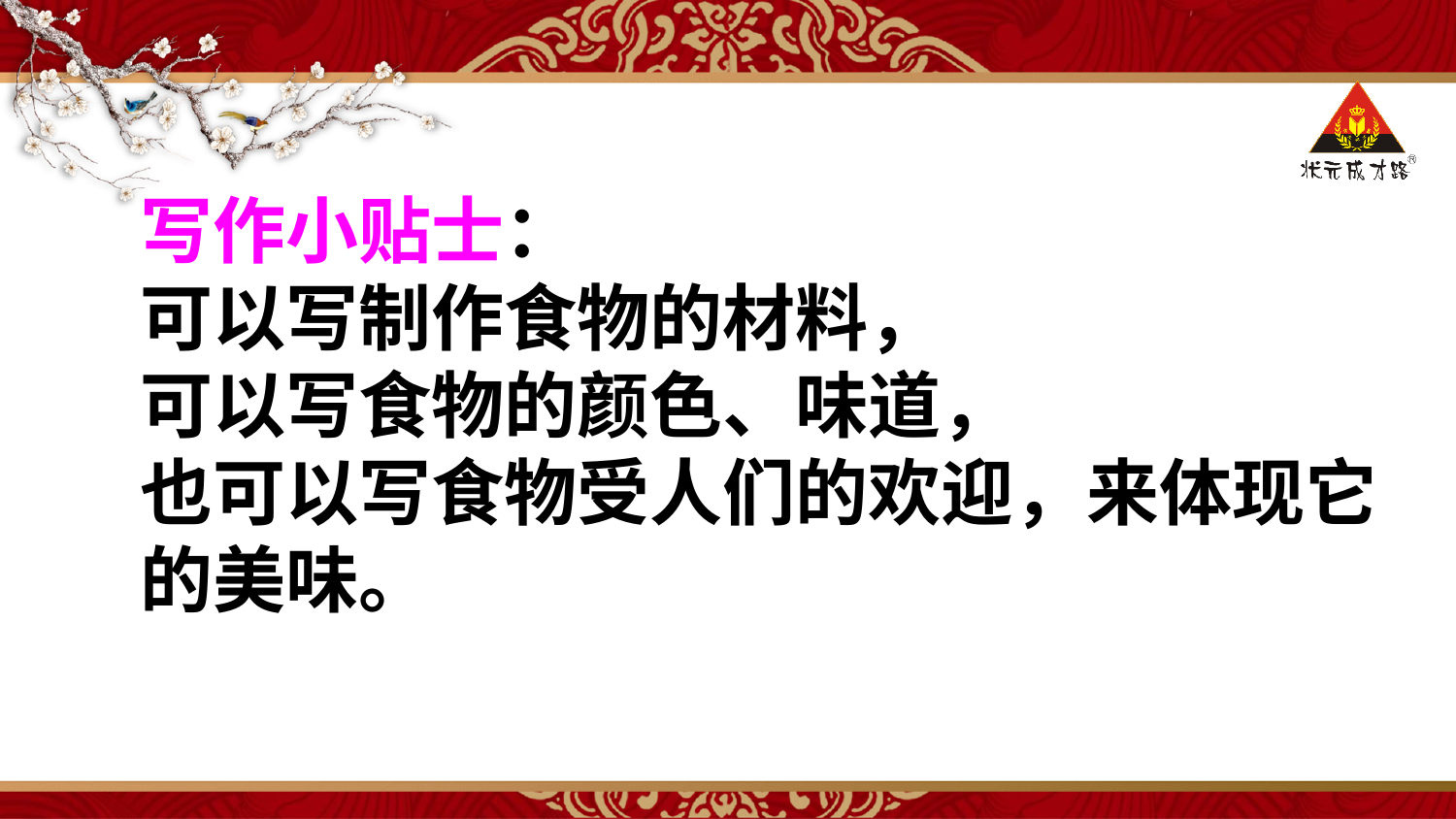

写作小贴士：
可以写制作食物的材料，
可以写食物的颜色、味道，
也可以写食物受人们的欢迎，来体现它的美味。